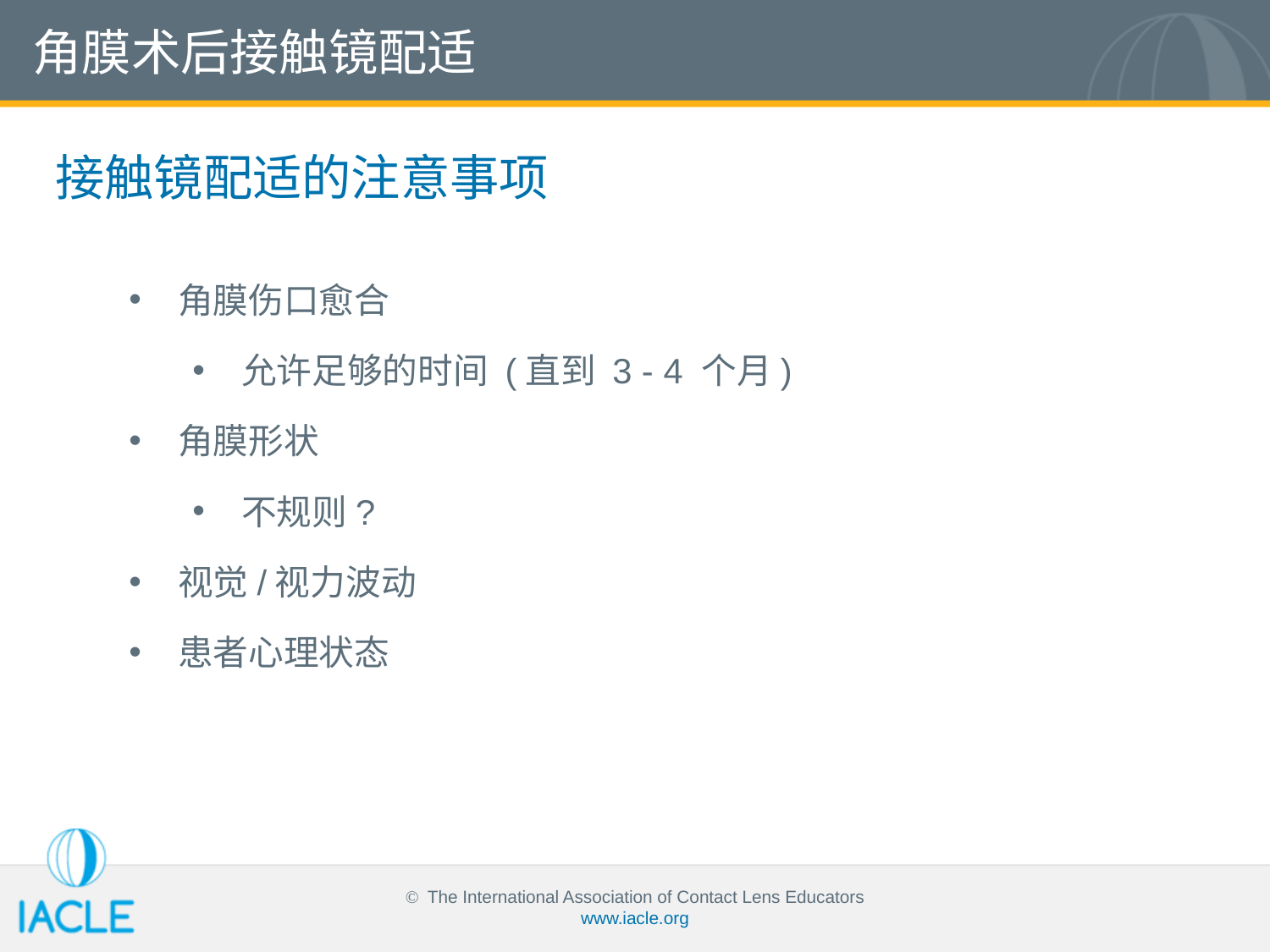

角膜术后接触镜配适
接触镜配适的注意事项
角膜伤口愈合
允许足够的时间 (直到 3 - 4 个月)
角膜形状
不规则?
视觉/视力波动
患者心理状态